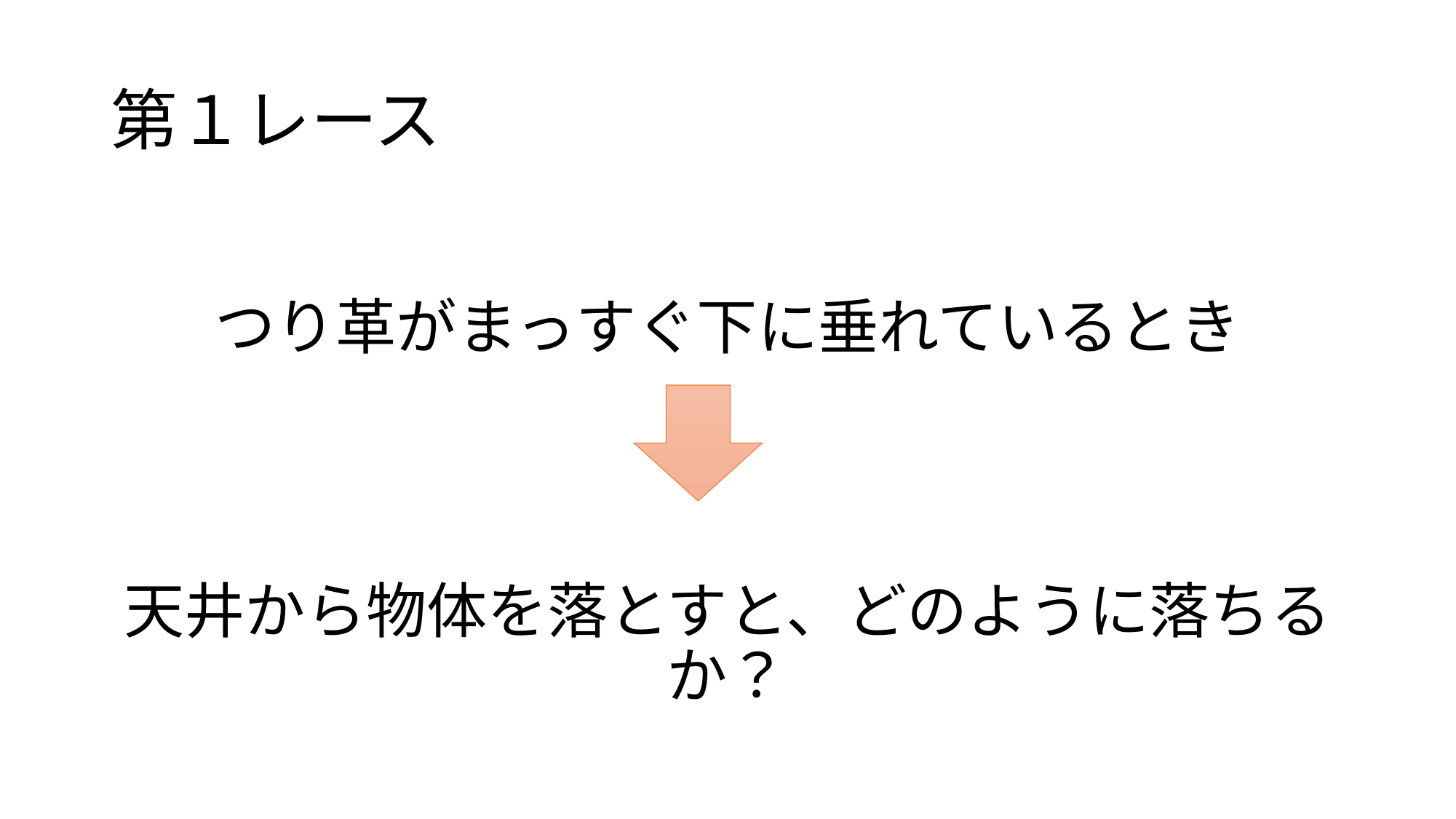

# 第１レース

つり革がまっすぐ下に垂れているとき

天井から物体を落とすと、どのように落ちるか？